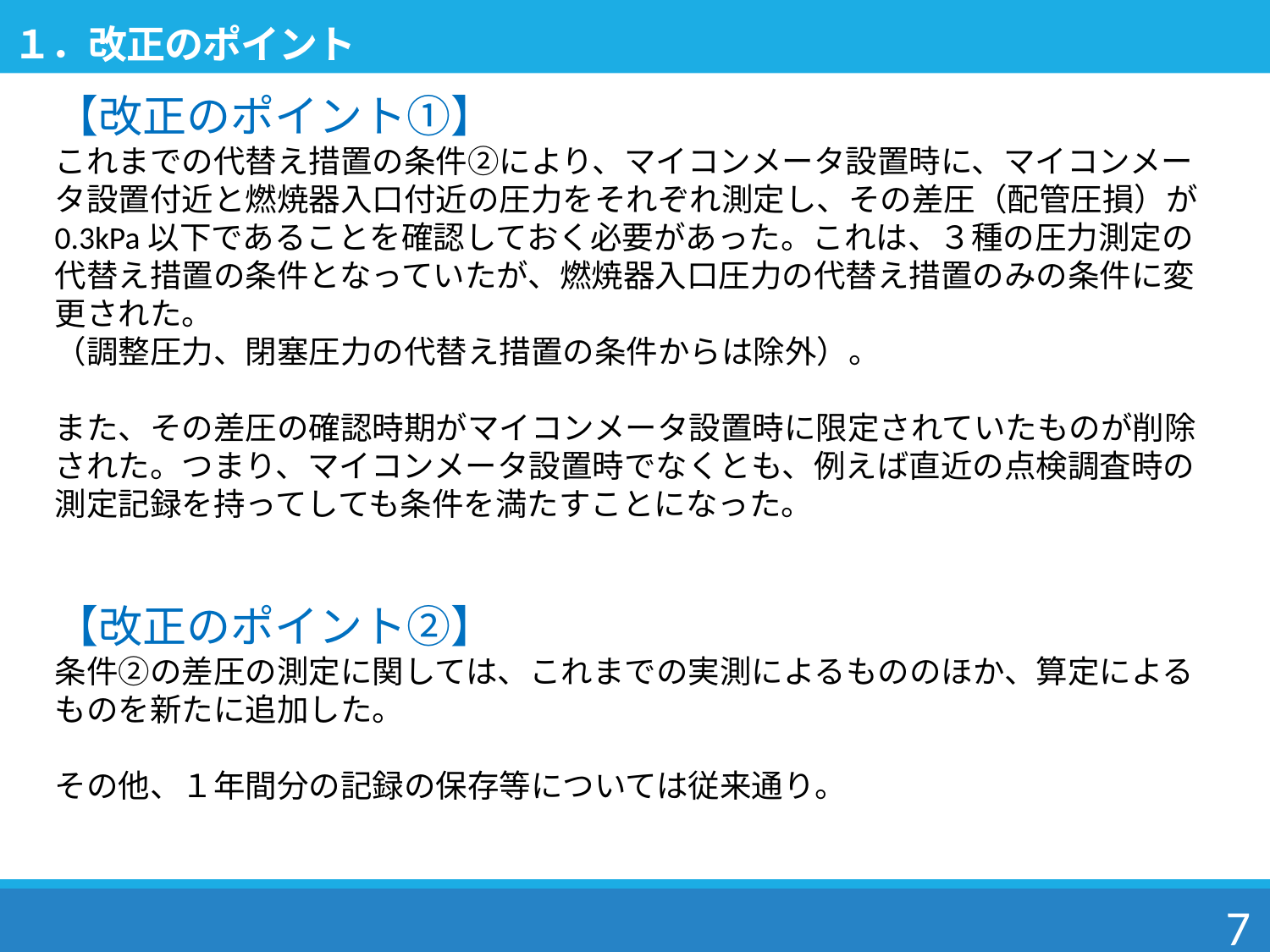

# １．改正のポイント
【改正のポイント①】
これまでの代替え措置の条件②により、マイコンメータ設置時に、マイコンメータ設置付近と燃焼器入口付近の圧力をそれぞれ測定し、その差圧（配管圧損）が0.3kPa以下であることを確認しておく必要があった。これは、３種の圧力測定の代替え措置の条件となっていたが、燃焼器入口圧力の代替え措置のみの条件に変更された。
（調整圧力、閉塞圧力の代替え措置の条件からは除外）。

また、その差圧の確認時期がマイコンメータ設置時に限定されていたものが削除された。つまり、マイコンメータ設置時でなくとも、例えば直近の点検調査時の測定記録を持ってしても条件を満たすことになった。

【改正のポイント②】
条件②の差圧の測定に関しては、これまでの実測によるもののほか、算定によるものを新たに追加した。

その他、１年間分の記録の保存等については従来通り。
7